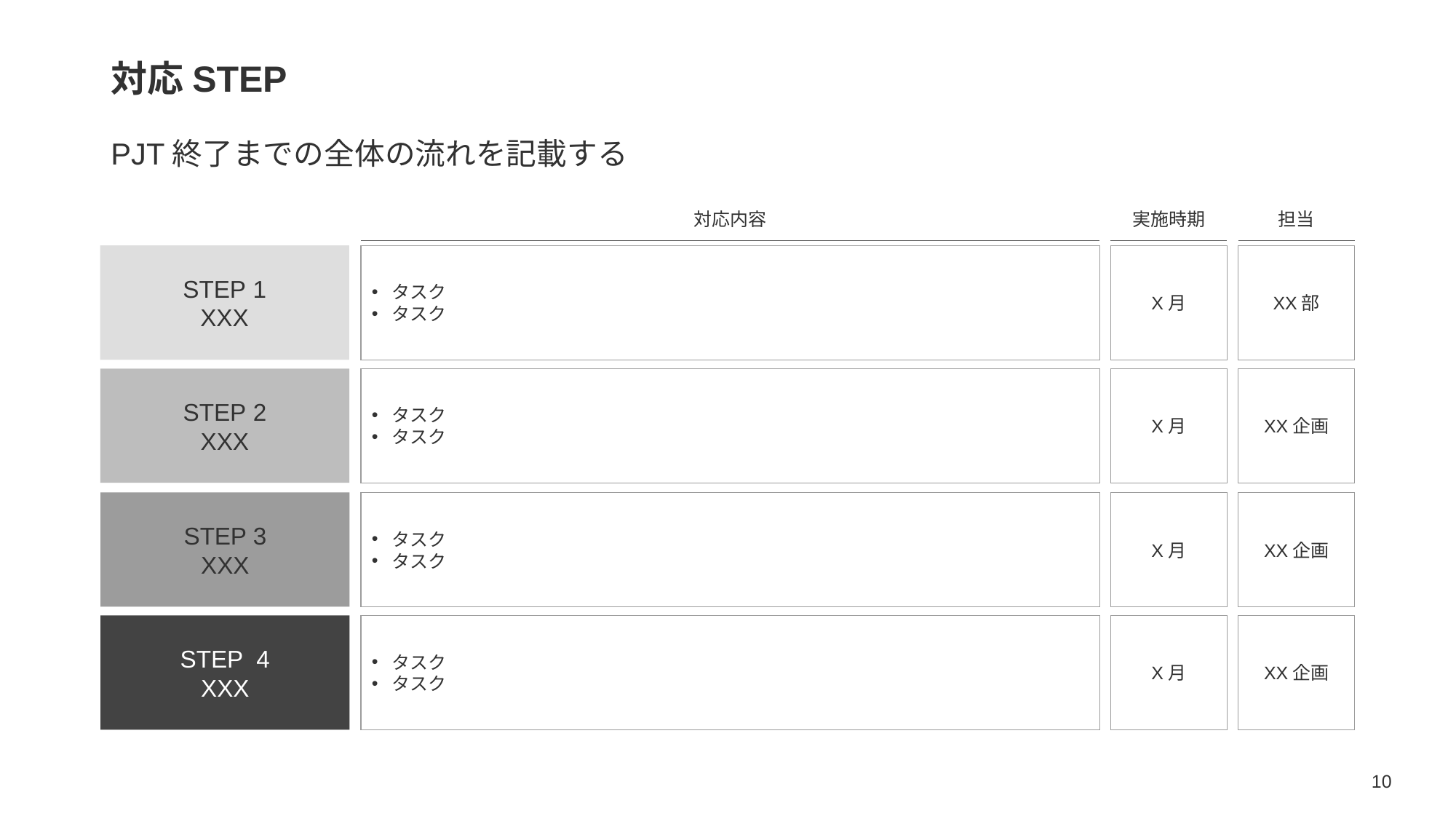

# 対応STEP
PJT終了までの全体の流れを記載する
実施時期
対応内容
担当
X月
タスク
タスク
XX部
STEP 1
XXX
STEP 2
XXX
X月
タスク
タスク
XX企画
X月
STEP 3
XXX
タスク
タスク
XX企画
X月
STEP  4
XXX
タスク
タスク
XX企画
10